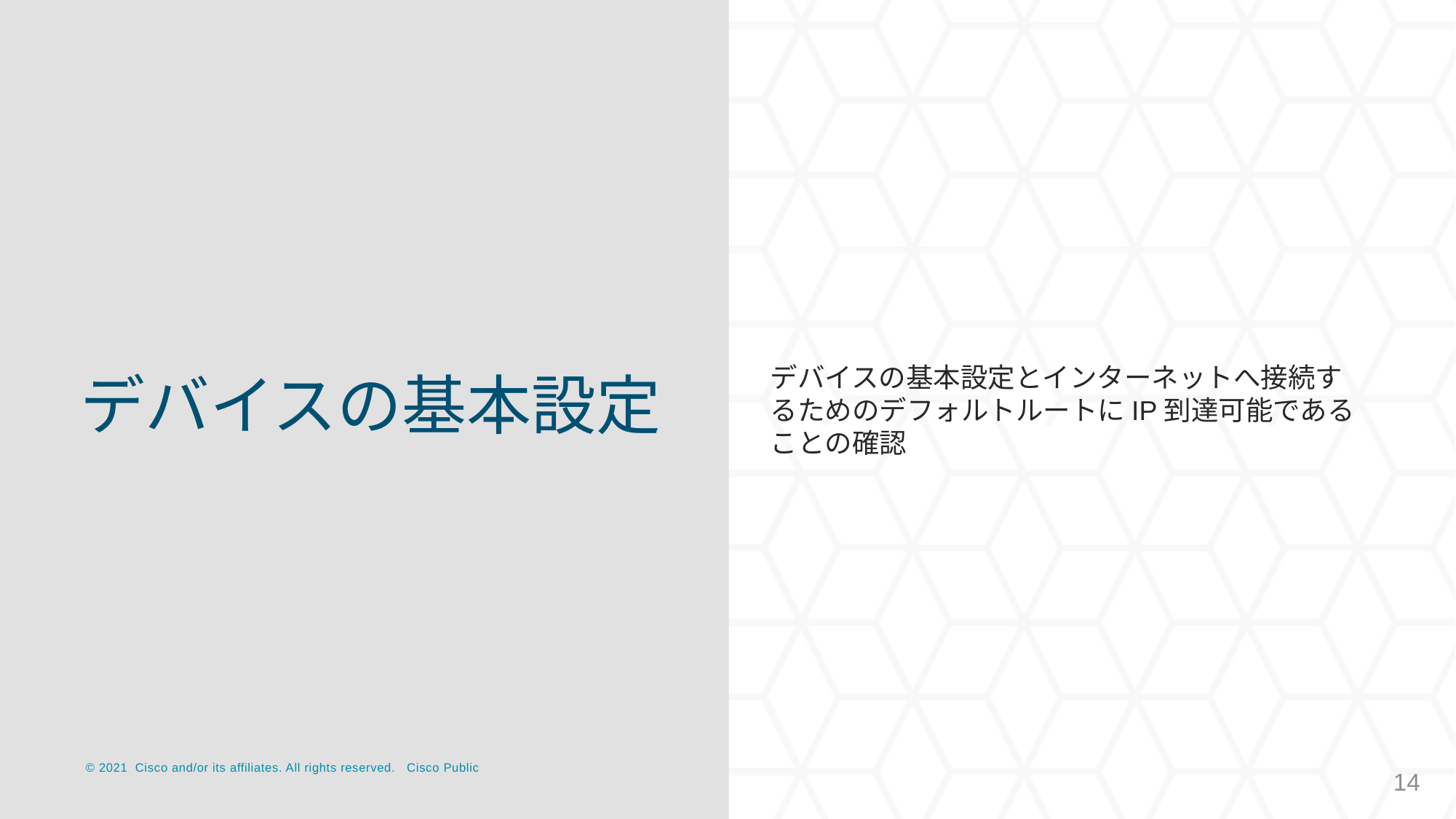

# デバイスの基本設定
デバイスの基本設定とインターネットへ接続するためのデフォルトルートにIP到達可能であることの確認
14